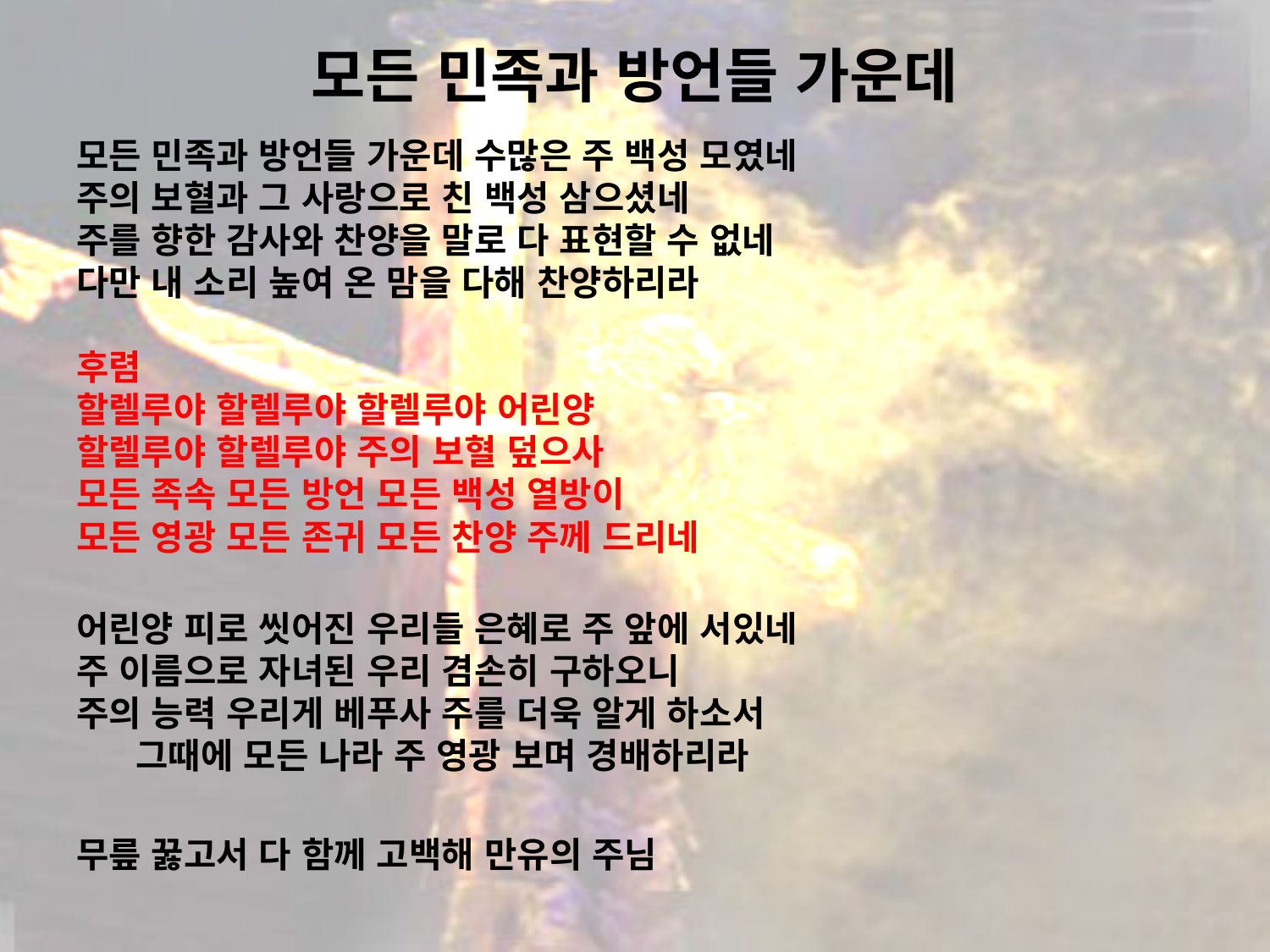

# 모든 민족과 방언들 가운데
모든 민족과 방언들 가운데 수많은 주 백성 모였네
주의 보혈과 그 사랑으로 친 백성 삼으셨네
주를 향한 감사와 찬양을 말로 다 표현할 수 없네
다만 내 소리 높여 온 맘을 다해 찬양하리라
후렴
할렐루야 할렐루야 할렐루야 어린양
할렐루야 할렐루야 주의 보혈 덮으사
모든 족속 모든 방언 모든 백성 열방이
모든 영광 모든 존귀 모든 찬양 주께 드리네
어린양 피로 씻어진 우리들 은혜로 주 앞에 서있네
주 이름으로 자녀된 우리 겸손히 구하오니
주의 능력 우리게 베푸사 주를 더욱 알게 하소서                  그때에 모든 나라 주 영광 보며 경배하리라

무릎 꿇고서 다 함께 고백해 만유의 주님